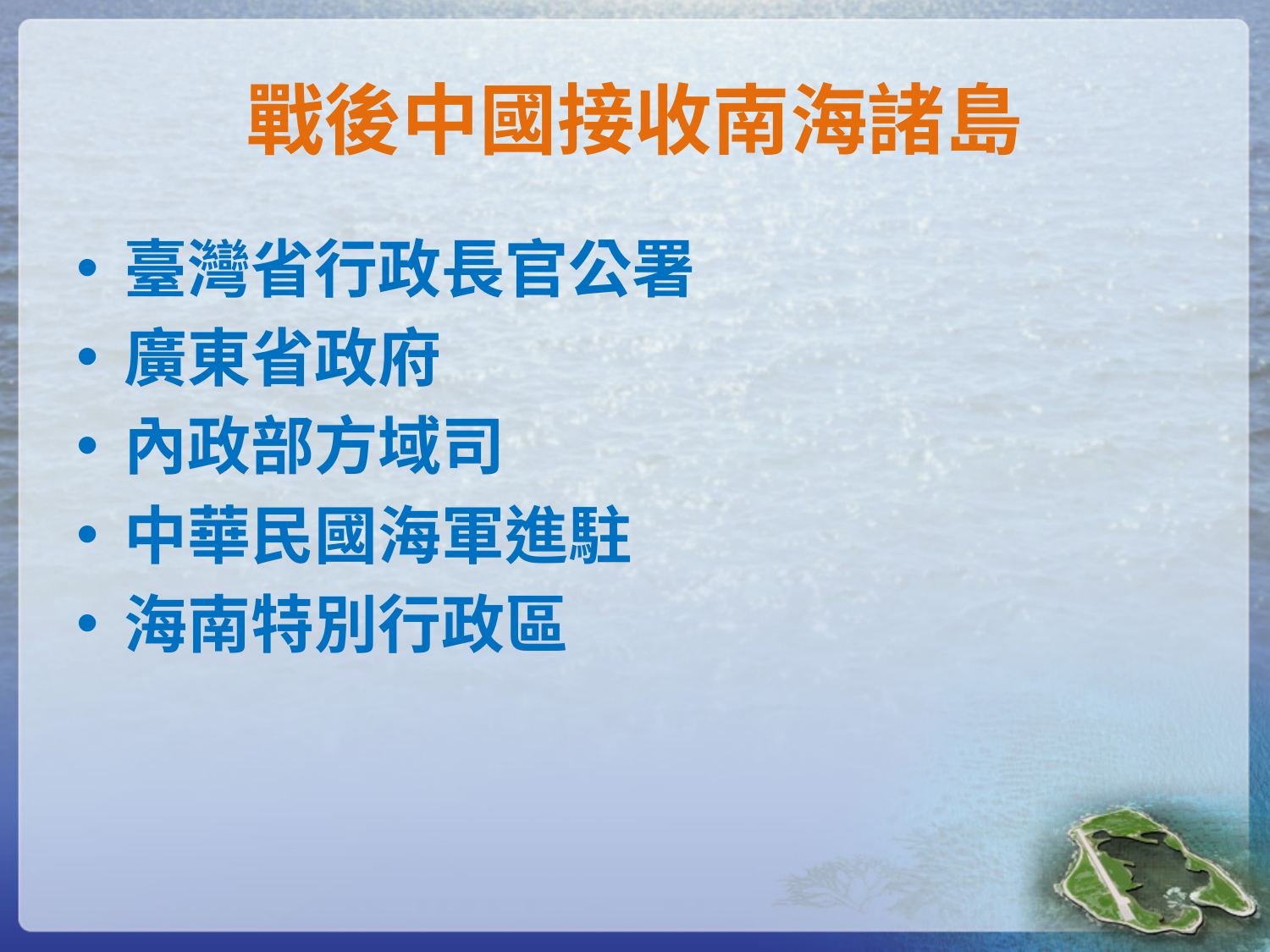

# 戰後中國接收南海諸島
臺灣省行政長官公署
廣東省政府
內政部方域司
中華民國海軍進駐
海南特別行政區